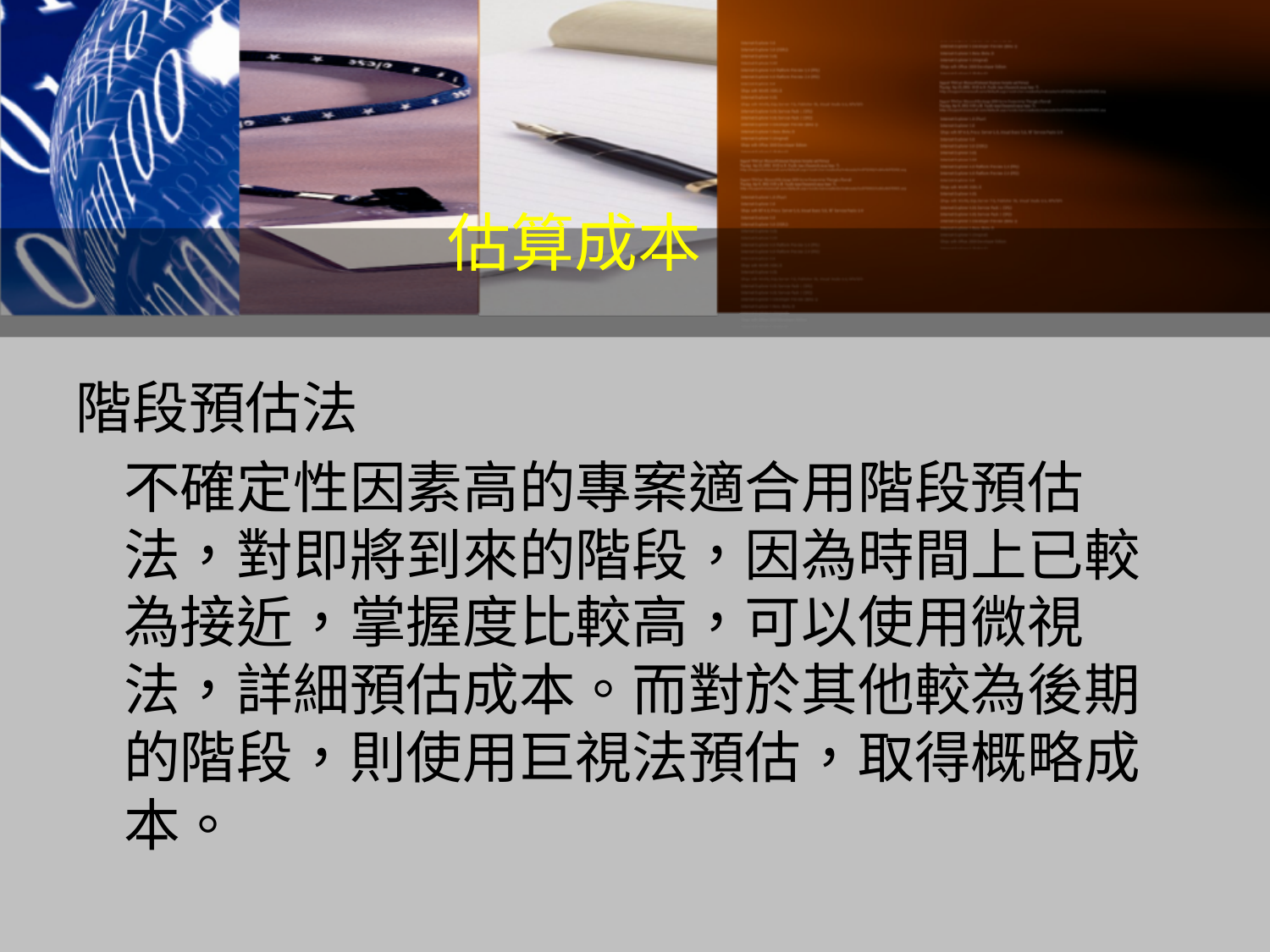

估算成本
階段預估法
	不確定性因素高的專案適合用階段預估法，對即將到來的階段，因為時間上已較為接近，掌握度比較高，可以使用微視法，詳細預估成本。而對於其他較為後期的階段，則使用巨視法預估，取得概略成本。